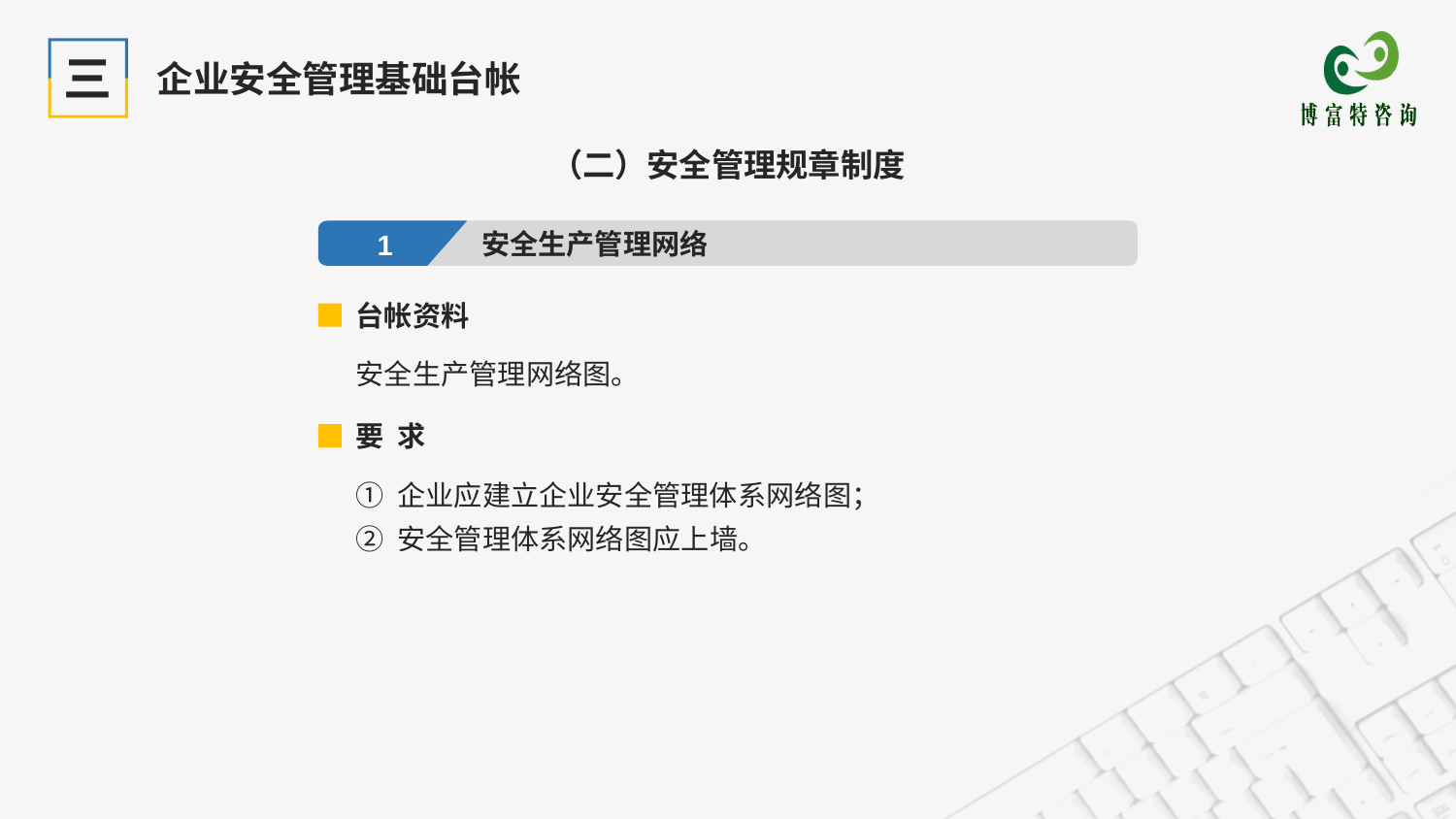

三
企业安全管理基础台帐
（二）安全管理规章制度
安全生产管理网络
1

台帐资料
安全生产管理网络图。
要  求

① 企业应建立企业安全管理体系网络图；
② 安全管理体系网络图应上墙。